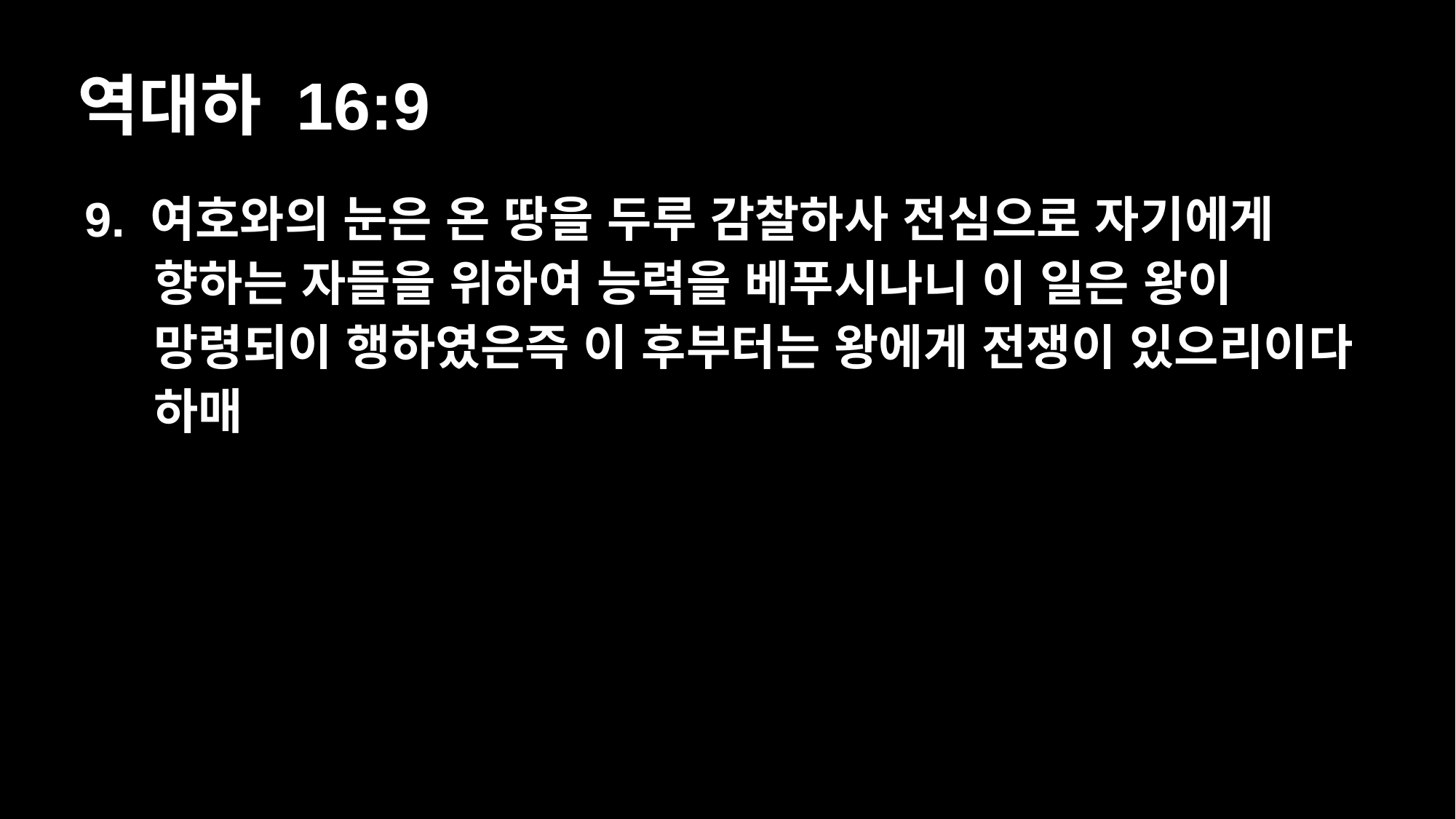

# 역대하 16:9
9. 여호와의 눈은 온 땅을 두루 감찰하사 전심으로 자기에게 향하는 자들을 위하여 능력을 베푸시나니 이 일은 왕이 망령되이 행하였은즉 이 후부터는 왕에게 전쟁이 있으리이다 하매